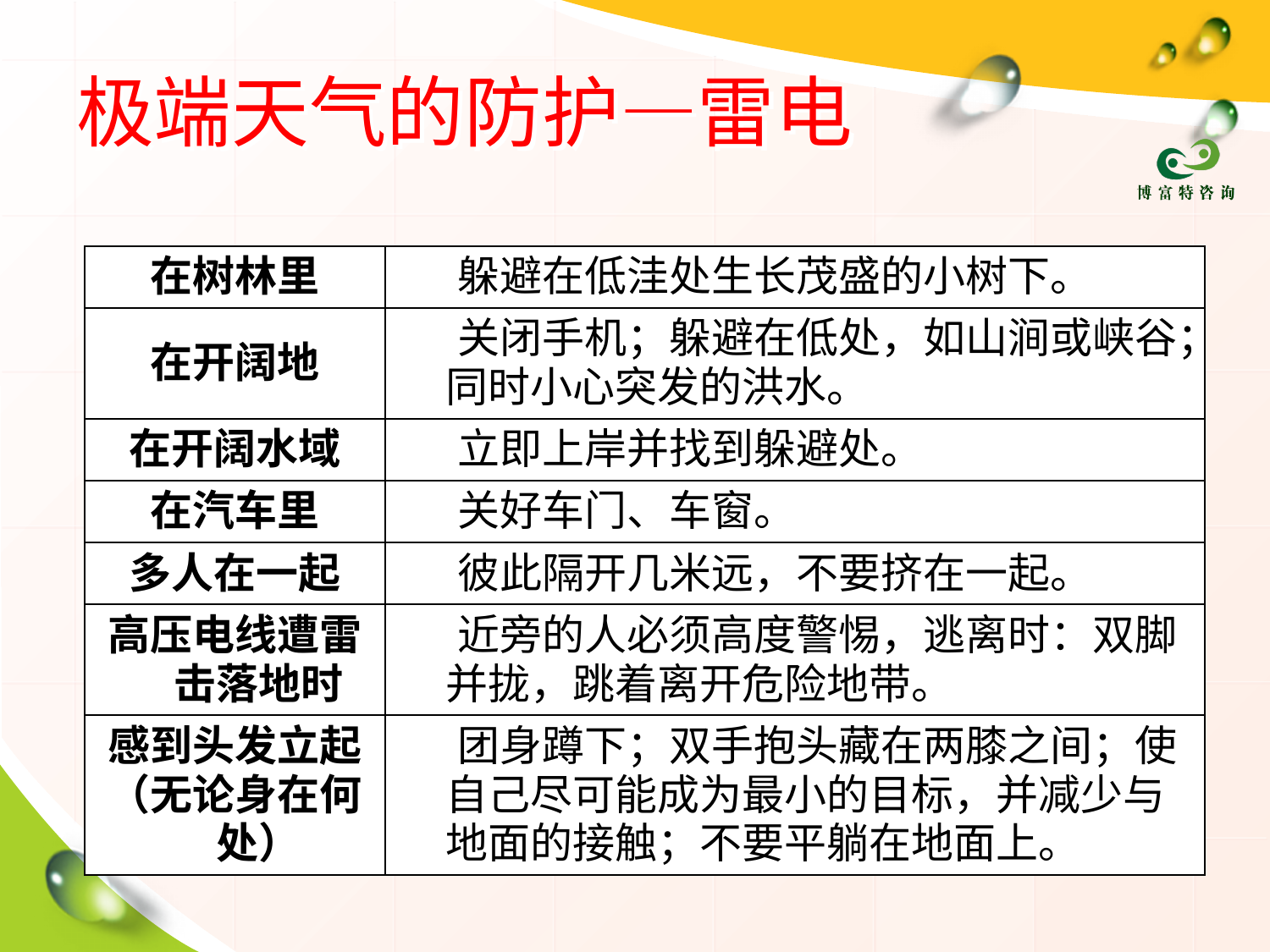

# 极端天气的防护—雷电
| 在树林里 | 躲避在低洼处生长茂盛的小树下。 |
| --- | --- |
| 在开阔地 | 关闭手机；躲避在低处，如山涧或峡谷；同时小心突发的洪水。 |
| 在开阔水域 | 立即上岸并找到躲避处。 |
| 在汽车里 | 关好车门、车窗。 |
| 多人在一起 | 彼此隔开几米远，不要挤在一起。 |
| 高压电线遭雷击落地时 | 近旁的人必须高度警惕，逃离时：双脚并拢，跳着离开危险地带。 |
| 感到头发立起 （无论身在何处） | 团身蹲下；双手抱头藏在两膝之间；使自己尽可能成为最小的目标，并减少与地面的接触；不要平躺在地面上。 |
！危险